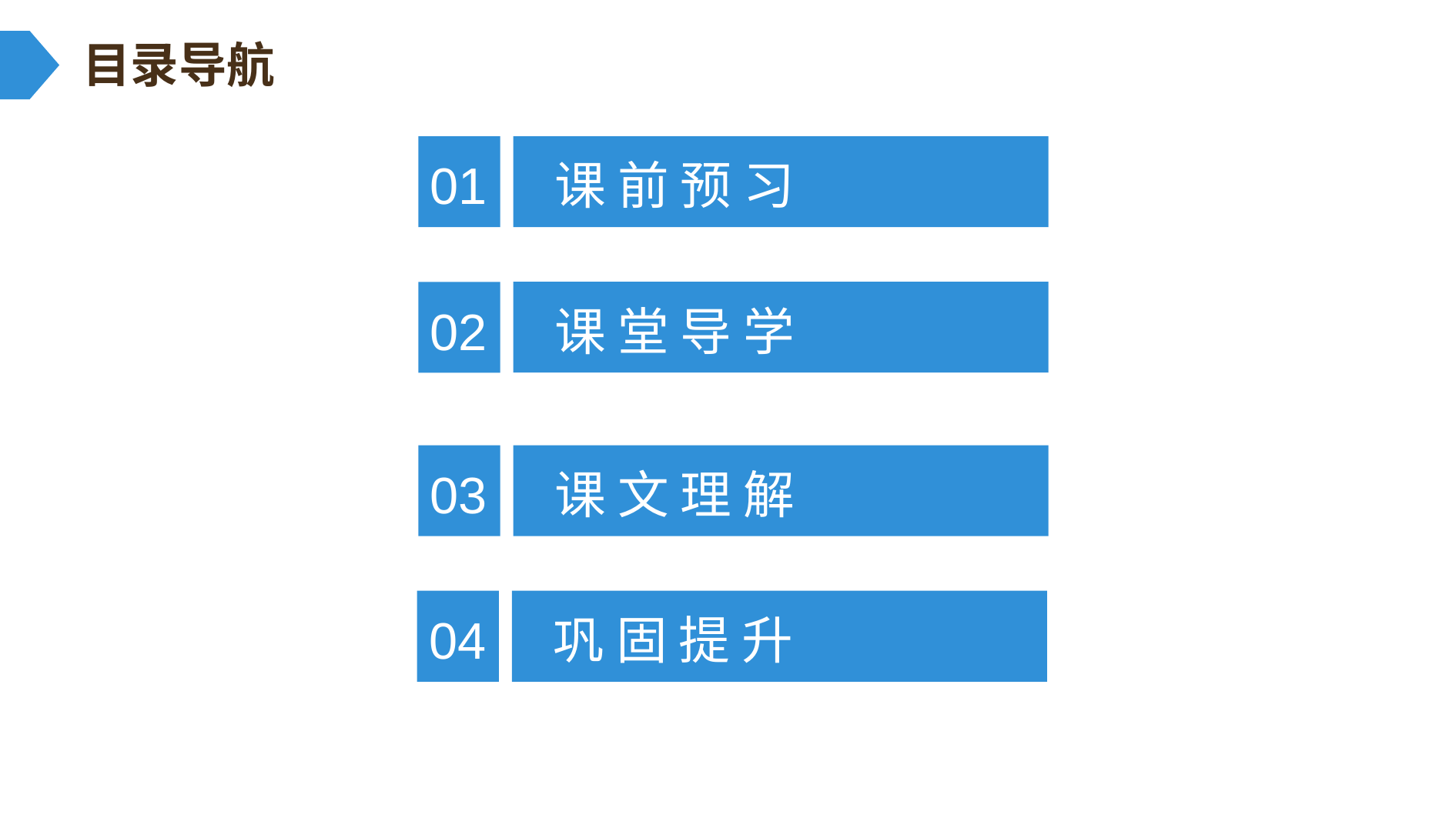

目录导航

课 前 预 习
01

课 堂 导 学

02

课 文 理 解
03

巩 固 提 升
04